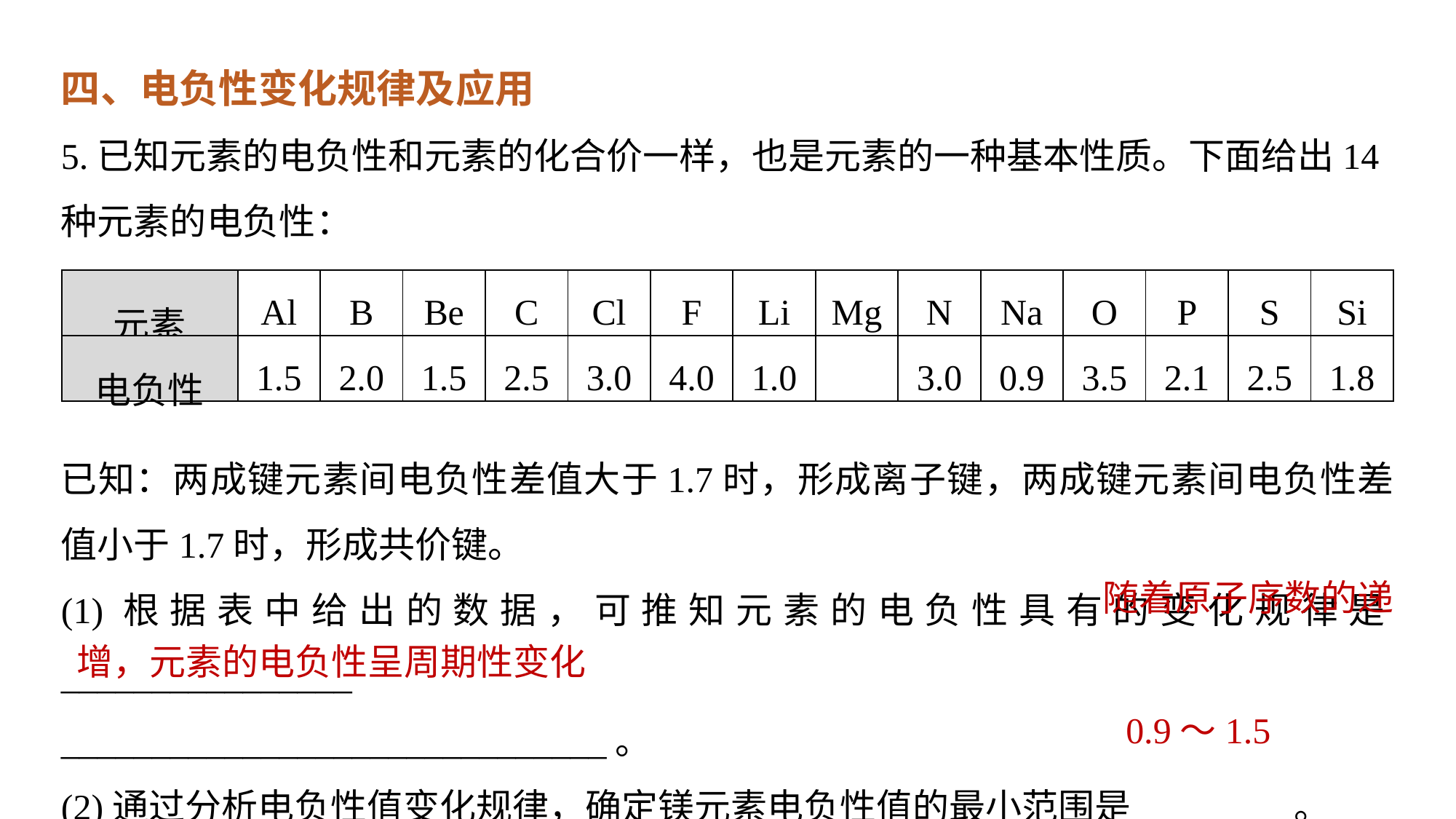

四、电负性变化规律及应用
5.已知元素的电负性和元素的化合价一样，也是元素的一种基本性质。下面给出14种元素的电负性：
| 元素 | Al | B | Be | C | Cl | F | Li | Mg | N | Na | O | P | S | Si |
| --- | --- | --- | --- | --- | --- | --- | --- | --- | --- | --- | --- | --- | --- | --- |
| 电负性 | 1.5 | 2.0 | 1.5 | 2.5 | 3.0 | 4.0 | 1.0 |  | 3.0 | 0.9 | 3.5 | 2.1 | 2.5 | 1.8 |
已知：两成键元素间电负性差值大于1.7时，形成离子键，两成键元素间电负性差值小于1.7时，形成共价键。
(1)根据表中给出的数据，可推知元素的电负性具有的变化规律是________________
______________________________。
(2)通过分析电负性值变化规律，确定镁元素电负性值的最小范围是________。
随着原子序数的递
增，元素的电负性呈周期性变化
0.9～1.5